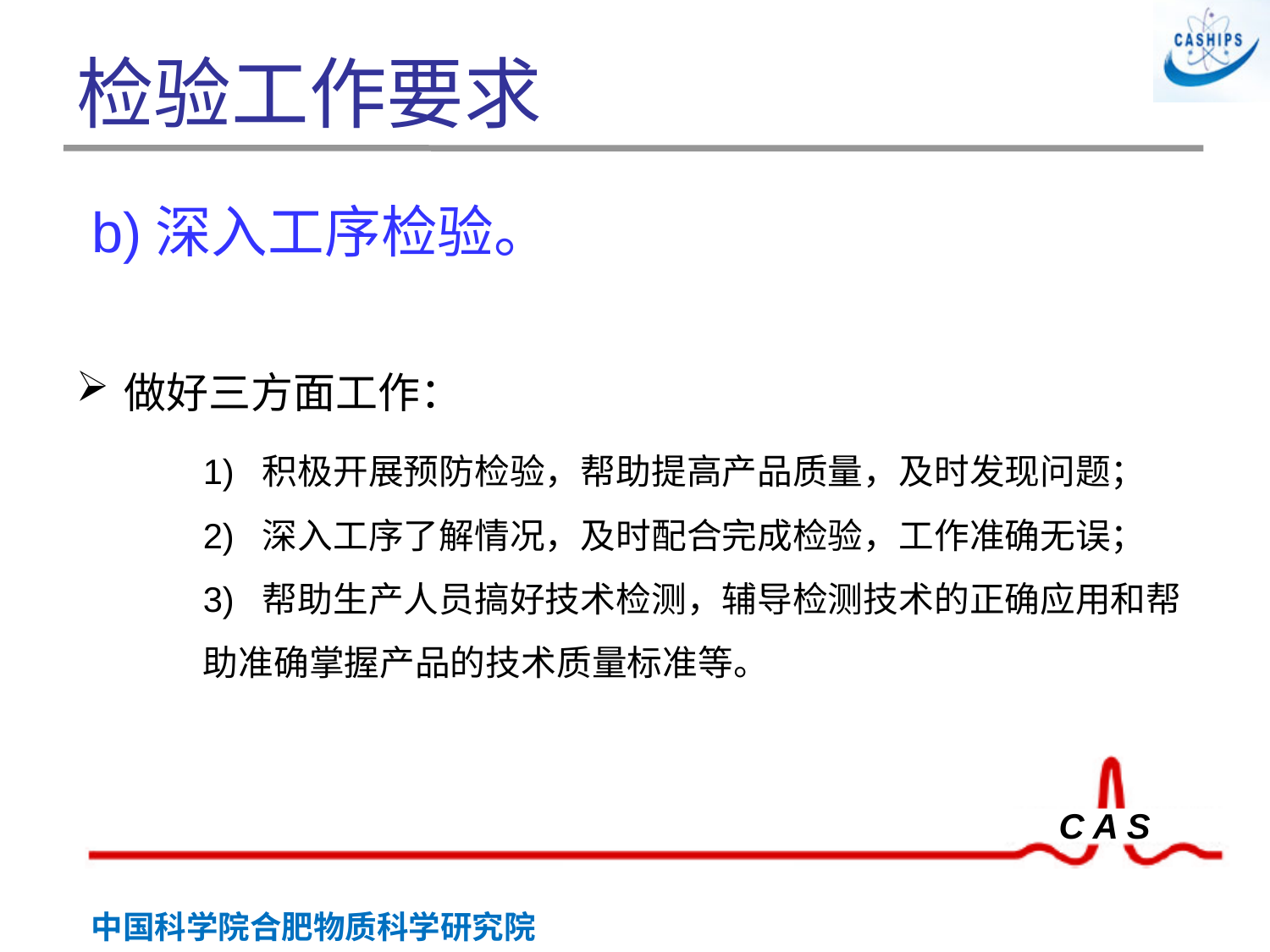

# 检验工作要求
 b)深入工序检验。

做好三方面工作：
	1)  积极开展预防检验，帮助提高产品质量，及时发现问题；
    	2)  深入工序了解情况，及时配合完成检验，工作准确无误；    	3)  帮助生产人员搞好技术检测，辅导检测技术的正确应用和帮	助准确掌握产品的技术质量标准等。